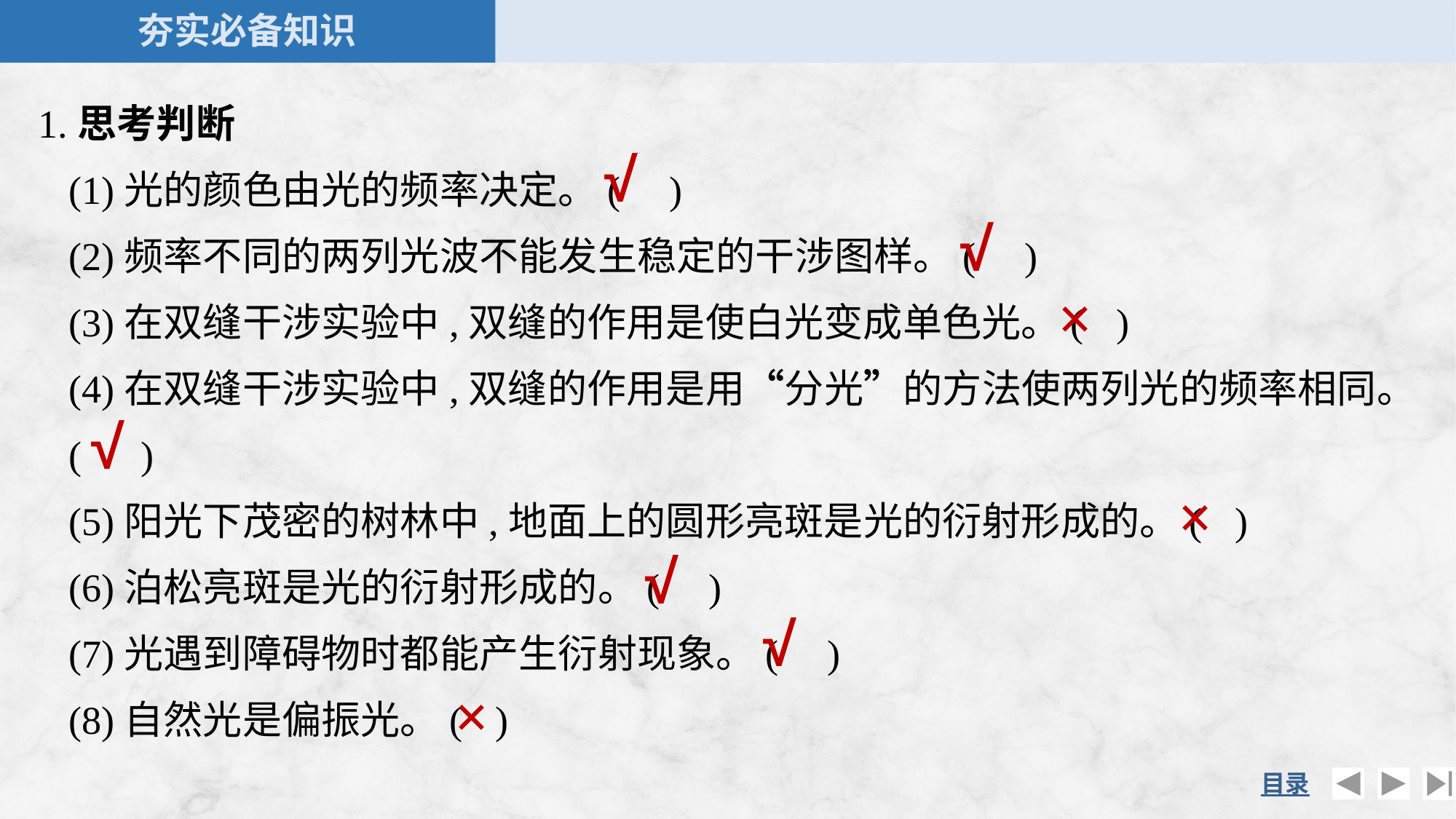

1.思考判断
	(1)光的颜色由光的频率决定。(     )
	(2)频率不同的两列光波不能发生稳定的干涉图样。(     )
	(3)在双缝干涉实验中,双缝的作用是使白光变成单色光。(   )
	(4)在双缝干涉实验中,双缝的作用是用“分光”的方法使两列光的频率相同。(      )
	(5)阳光下茂密的树林中,地面上的圆形亮斑是光的衍射形成的。(   )
	(6)泊松亮斑是光的衍射形成的。(     )
	(7)光遇到障碍物时都能产生衍射现象。(     )
	(8)自然光是偏振光。(   )
√
√
×
√
×
√
√
×